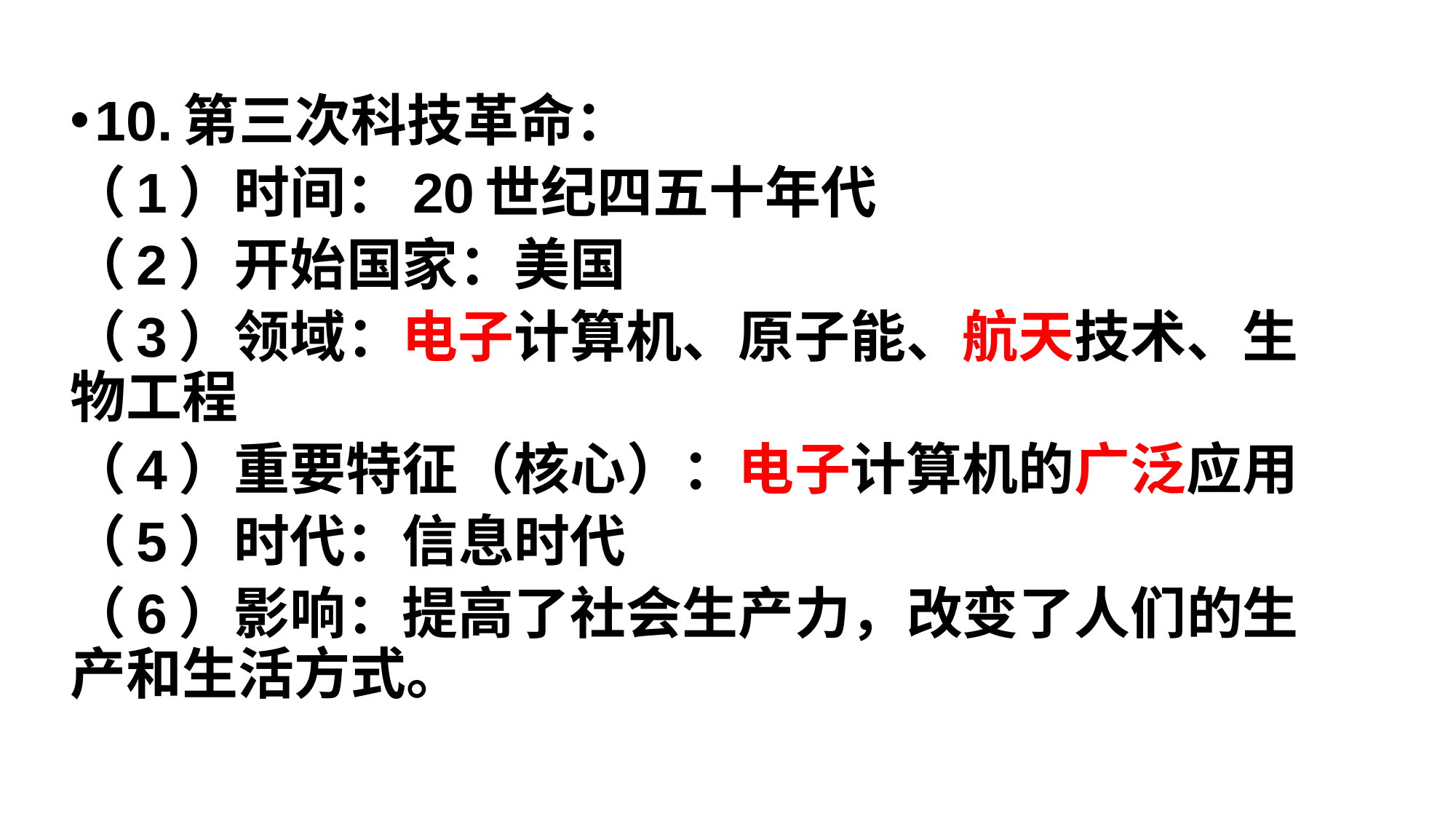

#
10.第三次科技革命：
（1）时间：20世纪四五十年代
（2）开始国家：美国
（3）领域：电子计算机、原子能、航天技术、生物工程
（4）重要特征（核心）：电子计算机的广泛应用
（5）时代：信息时代
（6）影响：提高了社会生产力，改变了人们的生产和生活方式。